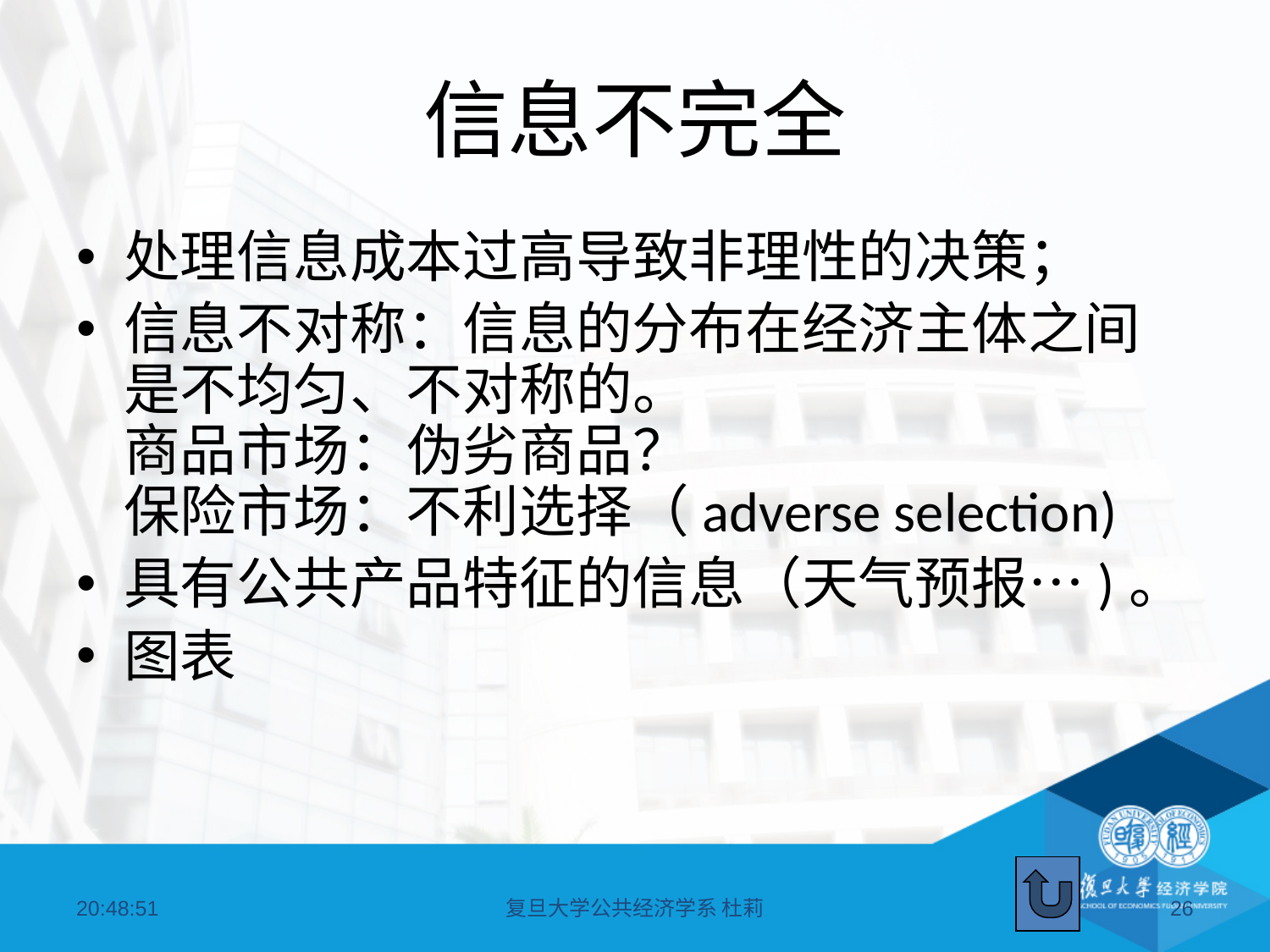

# 信息不完全
处理信息成本过高导致非理性的决策；
信息不对称：信息的分布在经济主体之间是不均匀、不对称的。
商品市场：伪劣商品？
保险市场：不利选择（adverse selection)
具有公共产品特征的信息（天气预报…)。
图表

20:48:51
复旦大学公共经济学系 杜莉
26